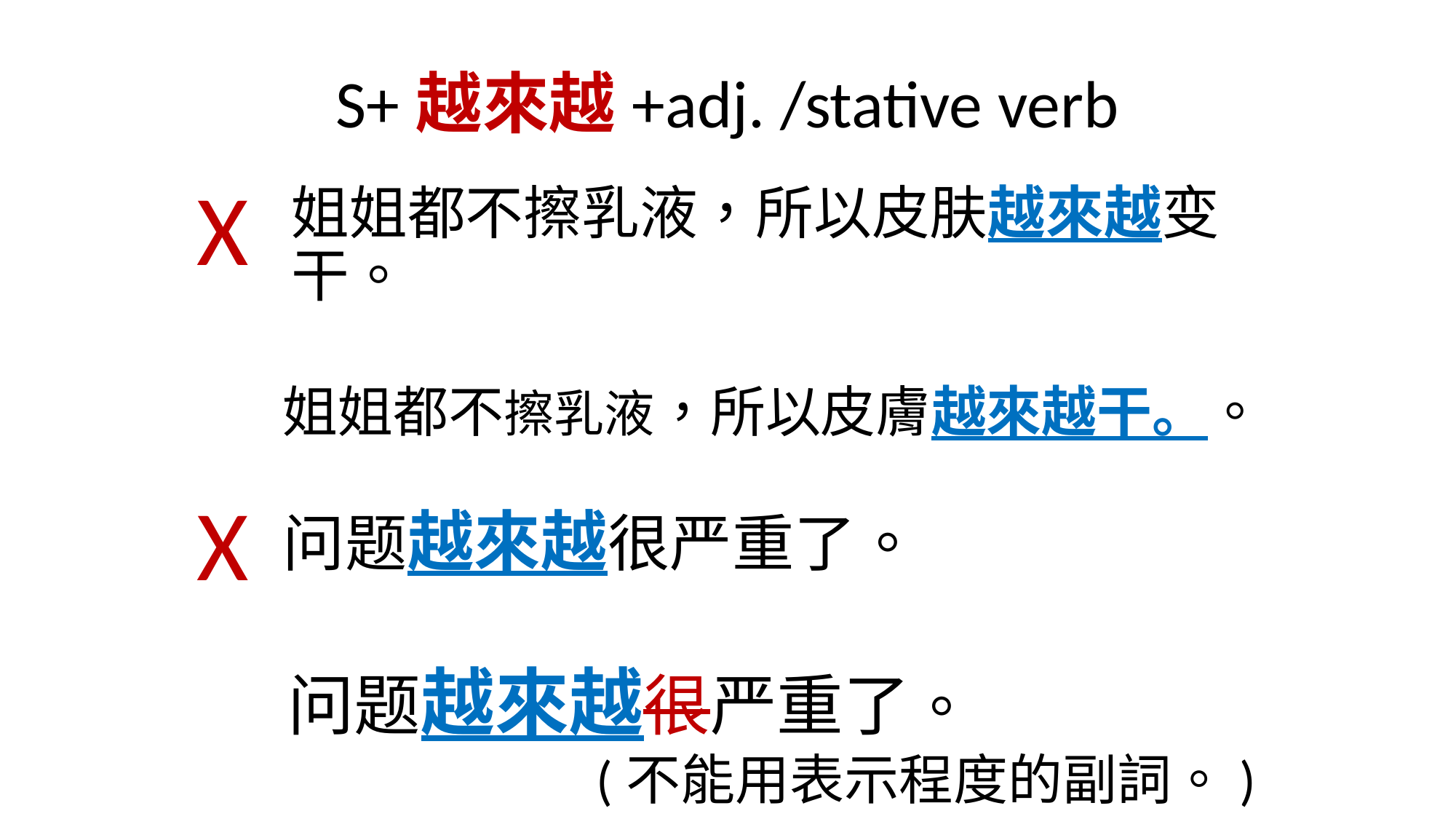

S+越來越+adj. /stative verb
X
# 姐姐都不擦乳液，所以皮肤越來越变干。
姐姐都不擦乳液，所以皮膚越來越干。。
问题越來越很严重了。
X
问题越來越很严重了。
                         (不能用表示程度的副詞。)